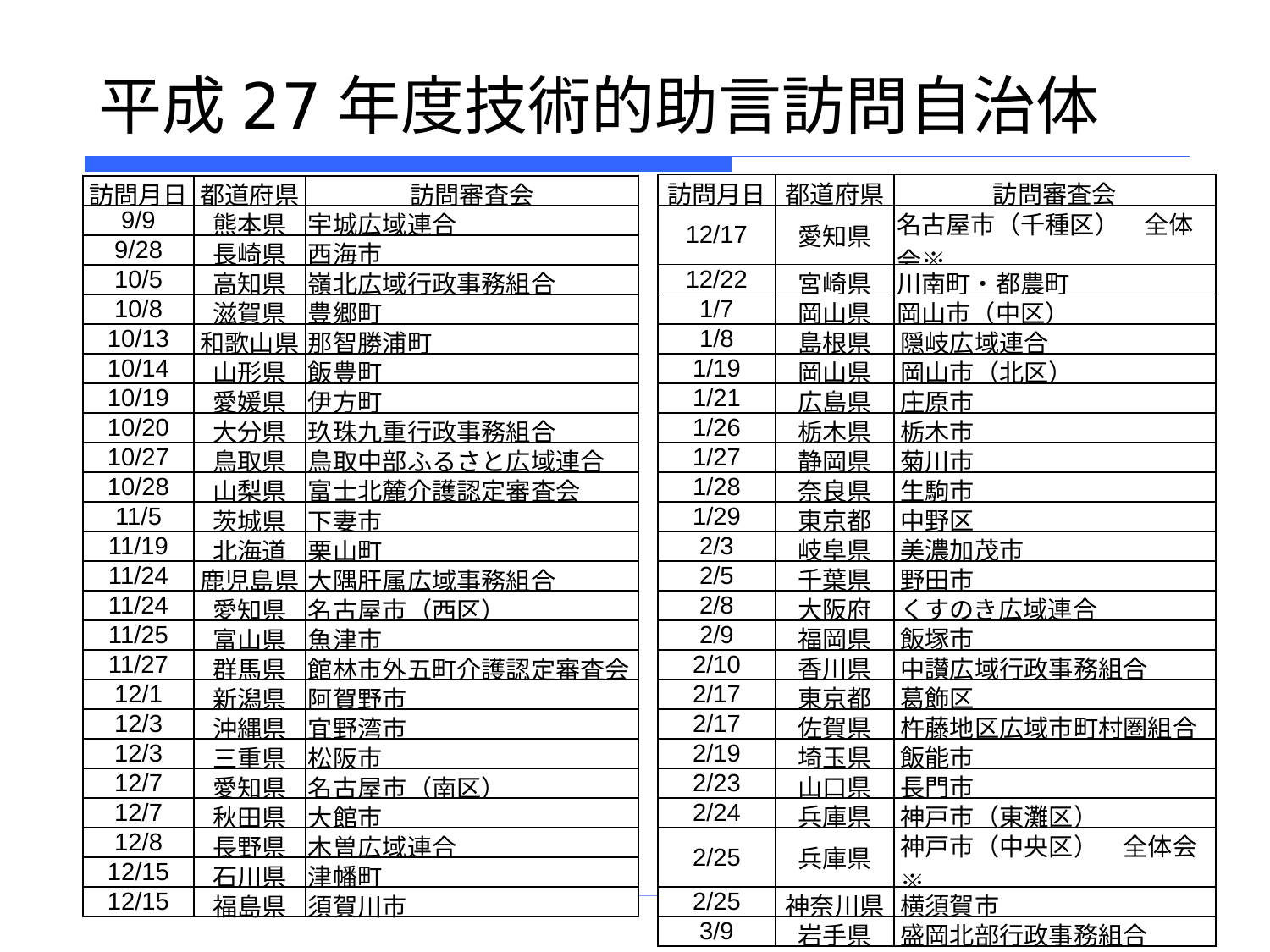

平成27年度技術的助言訪問自治体
| 訪問月日 | 都道府県 | 訪問審査会 |
| --- | --- | --- |
| 12/17 | 愛知県 | 名古屋市（千種区）　全体会※ |
| 12/22 | 宮崎県 | 川南町・都農町 |
| 1/7 | 岡山県 | 岡山市（中区） |
| 1/8 | 島根県 | 隠岐広域連合 |
| 1/19 | 岡山県 | 岡山市（北区） |
| 1/21 | 広島県 | 庄原市 |
| 1/26 | 栃木県 | 栃木市 |
| 1/27 | 静岡県 | 菊川市 |
| 1/28 | 奈良県 | 生駒市 |
| 1/29 | 東京都 | 中野区 |
| 2/3 | 岐阜県 | 美濃加茂市 |
| 2/5 | 千葉県 | 野田市 |
| 2/8 | 大阪府 | くすのき広域連合 |
| 2/9 | 福岡県 | 飯塚市 |
| 2/10 | 香川県 | 中讃広域行政事務組合 |
| 2/17 | 東京都 | 葛飾区 |
| 2/17 | 佐賀県 | 杵藤地区広域市町村圏組合 |
| 2/19 | 埼玉県 | 飯能市 |
| 2/23 | 山口県 | 長門市 |
| 2/24 | 兵庫県 | 神戸市（東灘区） |
| 2/25 | 兵庫県 | 神戸市（中央区）　全体会※ |
| 2/25 | 神奈川県 | 横須賀市 |
| 3/9 | 岩手県 | 盛岡北部行政事務組合 |
| 訪問月日 | 都道府県 | 訪問審査会 |
| --- | --- | --- |
| 9/9 | 熊本県 | 宇城広域連合 |
| 9/28 | 長崎県 | 西海市 |
| 10/5 | 高知県 | 嶺北広域行政事務組合 |
| 10/8 | 滋賀県 | 豊郷町 |
| 10/13 | 和歌山県 | 那智勝浦町 |
| 10/14 | 山形県 | 飯豊町 |
| 10/19 | 愛媛県 | 伊方町 |
| 10/20 | 大分県 | 玖珠九重行政事務組合 |
| 10/27 | 鳥取県 | 鳥取中部ふるさと広域連合 |
| 10/28 | 山梨県 | 富士北麓介護認定審査会 |
| 11/5 | 茨城県 | 下妻市 |
| 11/19 | 北海道 | 栗山町 |
| 11/24 | 鹿児島県 | 大隅肝属広域事務組合 |
| 11/24 | 愛知県 | 名古屋市（西区） |
| 11/25 | 富山県 | 魚津市 |
| 11/27 | 群馬県 | 館林市外五町介護認定審査会 |
| 12/1 | 新潟県 | 阿賀野市 |
| 12/3 | 沖縄県 | 宜野湾市 |
| 12/3 | 三重県 | 松阪市 |
| 12/7 | 愛知県 | 名古屋市（南区） |
| 12/7 | 秋田県 | 大館市 |
| 12/8 | 長野県 | 木曽広域連合 |
| 12/15 | 石川県 | 津幡町 |
| 12/15 | 福島県 | 須賀川市 |
※全43自治体（47審査会）　うち38自治体は、はずれ値に
     該当する課題自治体